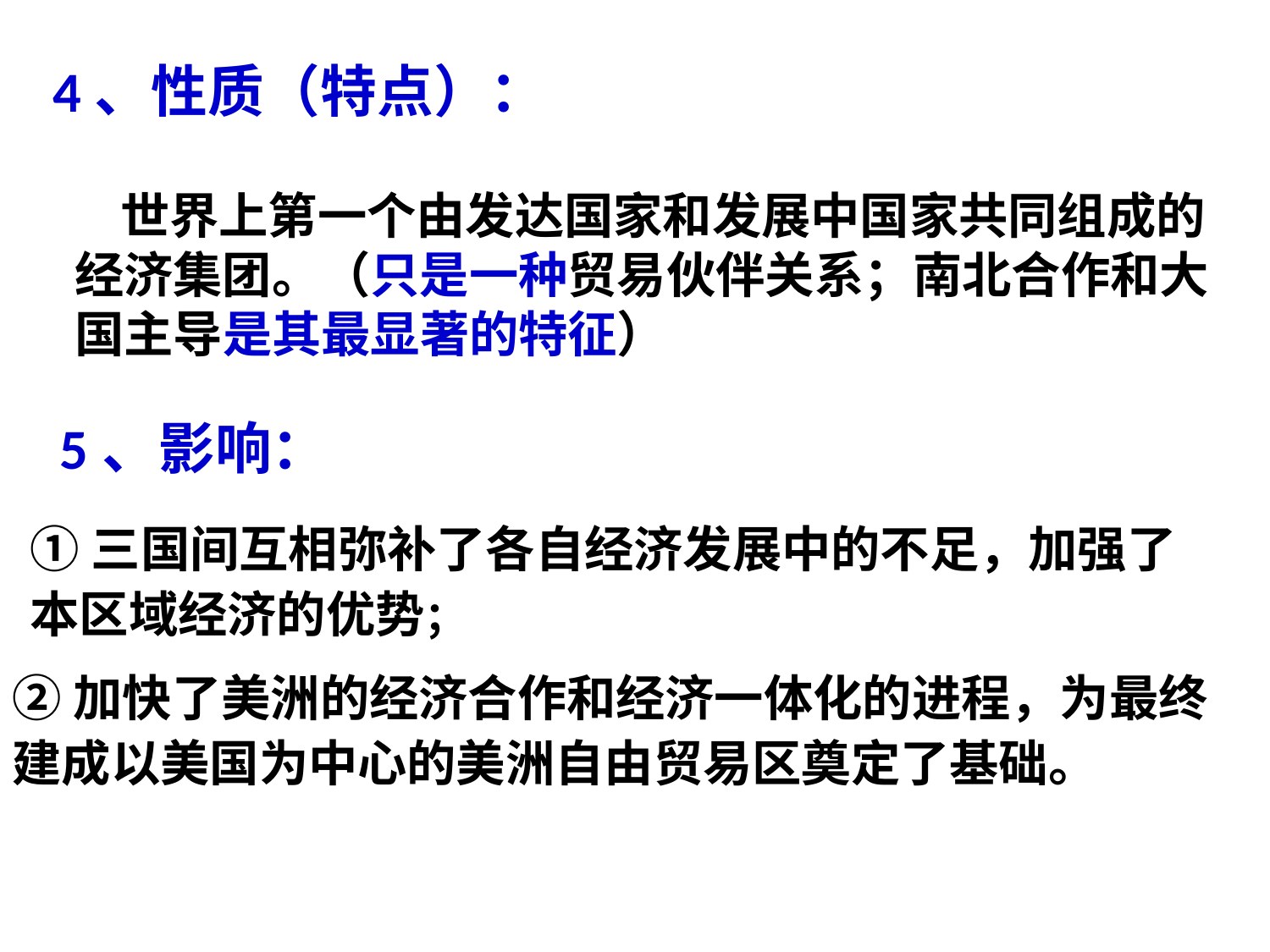

4、性质（特点）：
   世界上第一个由发达国家和发展中国家共同组成的经济集团。（只是一种贸易伙伴关系；南北合作和大国主导是其最显著的特征）
5、影响：
①三国间互相弥补了各自经济发展中的不足，加强了本区域经济的优势；
②加快了美洲的经济合作和经济一体化的进程，为最终建成以美国为中心的美洲自由贸易区奠定了基础。